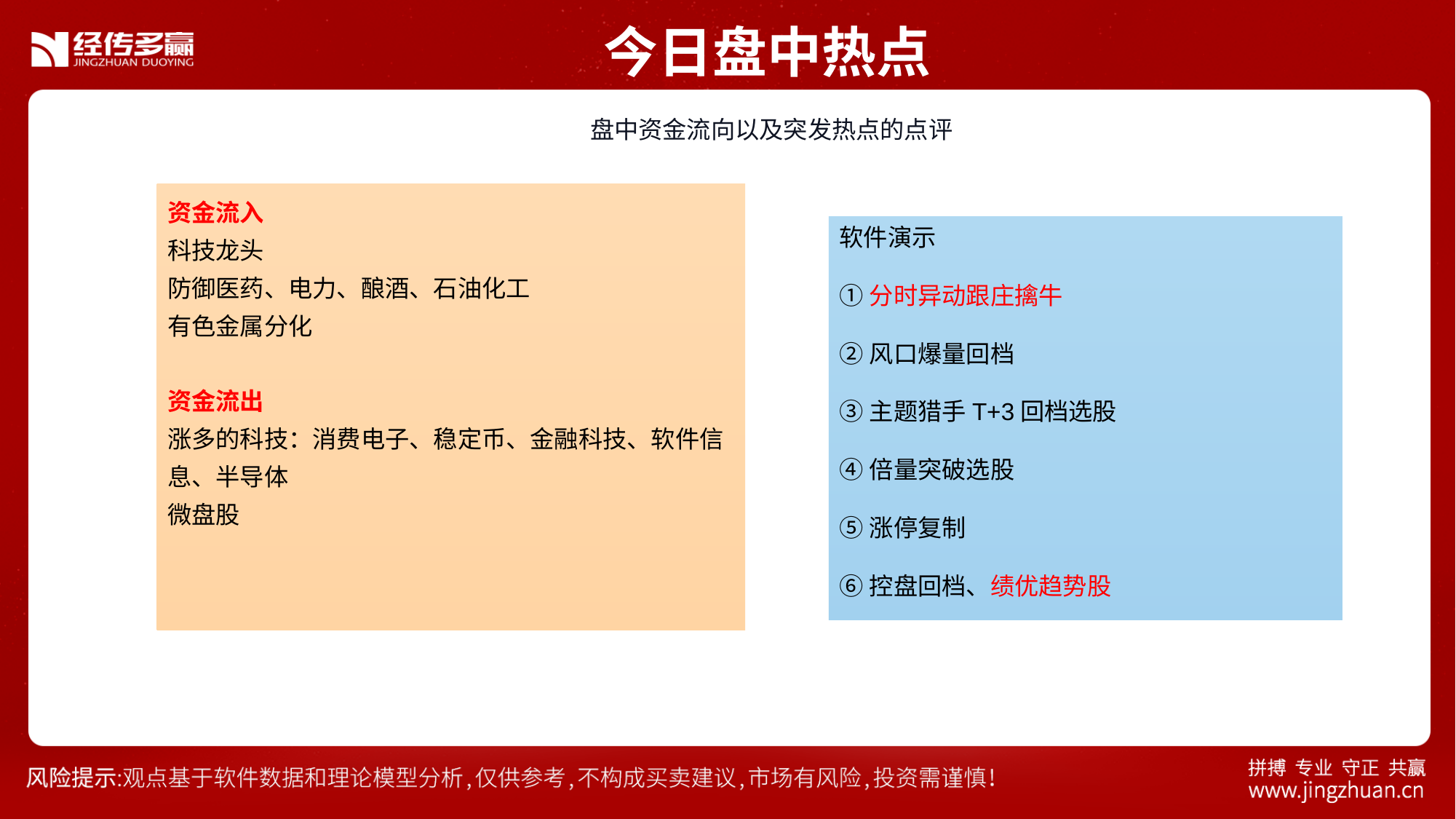

今日盘中热点
          盘中资金流向以及突发热点的点评

资金流入
科技龙头
防御医药、电力、酿酒、石油化工
有色金属分化

资金流出
涨多的科技：消费电子、稳定币、金融科技、软件信息、半导体
微盘股

软件演示

①分时异动跟庄擒牛

②风口爆量回档

③主题猎手T+3回档选股

④倍量突破选股

⑤涨停复制

⑥控盘回档、绩优趋势股